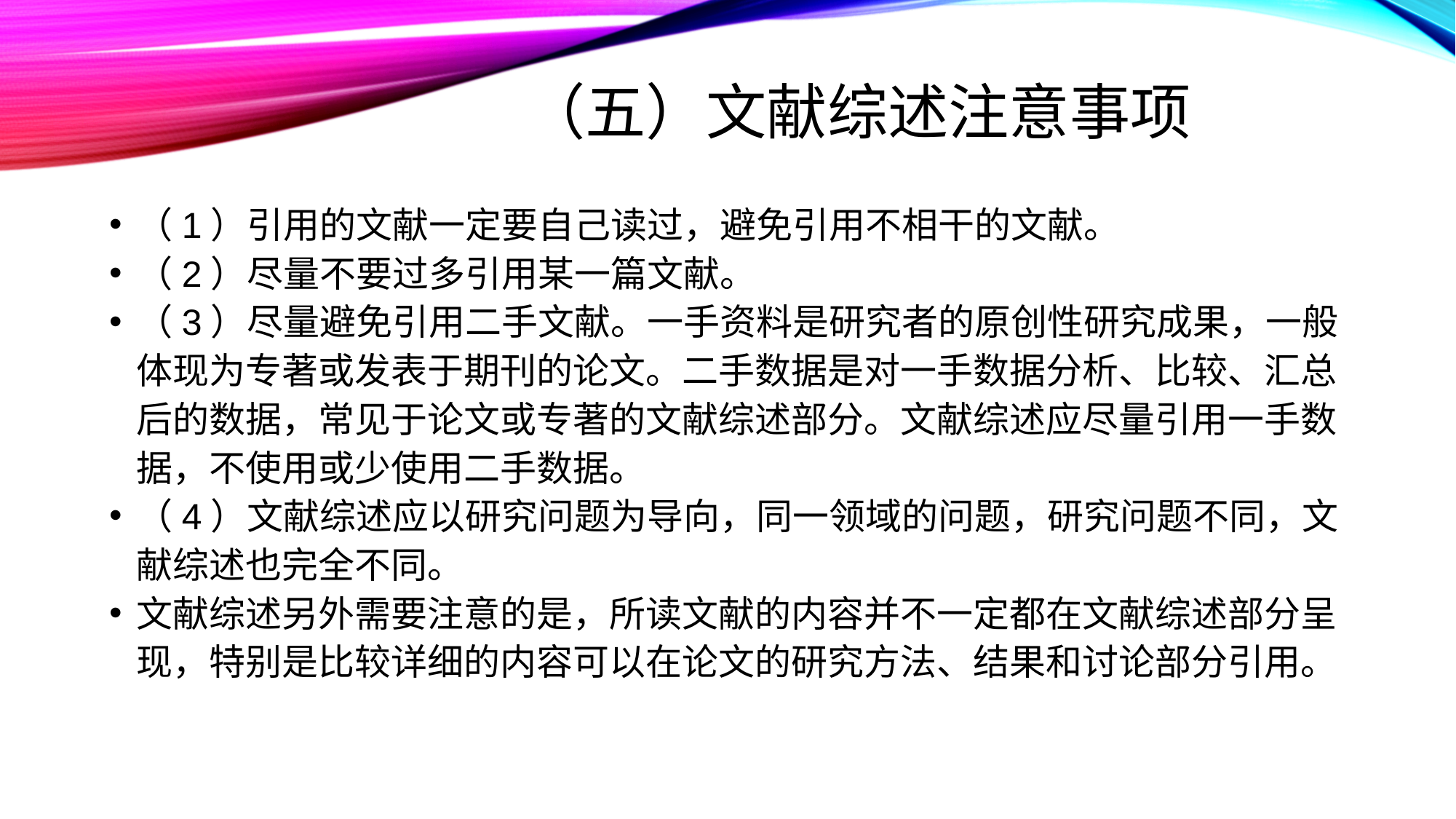

# （五）文献综述注意事项
（1）引用的文献一定要自己读过，避免引用不相干的文献。
（2）尽量不要过多引用某一篇文献。
（3）尽量避免引用二手文献。一手资料是研究者的原创性研究成果，一般体现为专著或发表于期刊的论文。二手数据是对一手数据分析、比较、汇总后的数据，常见于论文或专著的文献综述部分。文献综述应尽量引用一手数据，不使用或少使用二手数据。
（4）文献综述应以研究问题为导向，同一领域的问题，研究问题不同，文献综述也完全不同。
文献综述另外需要注意的是，所读文献的内容并不一定都在文献综述部分呈现，特别是比较详细的内容可以在论文的研究方法、结果和讨论部分引用。